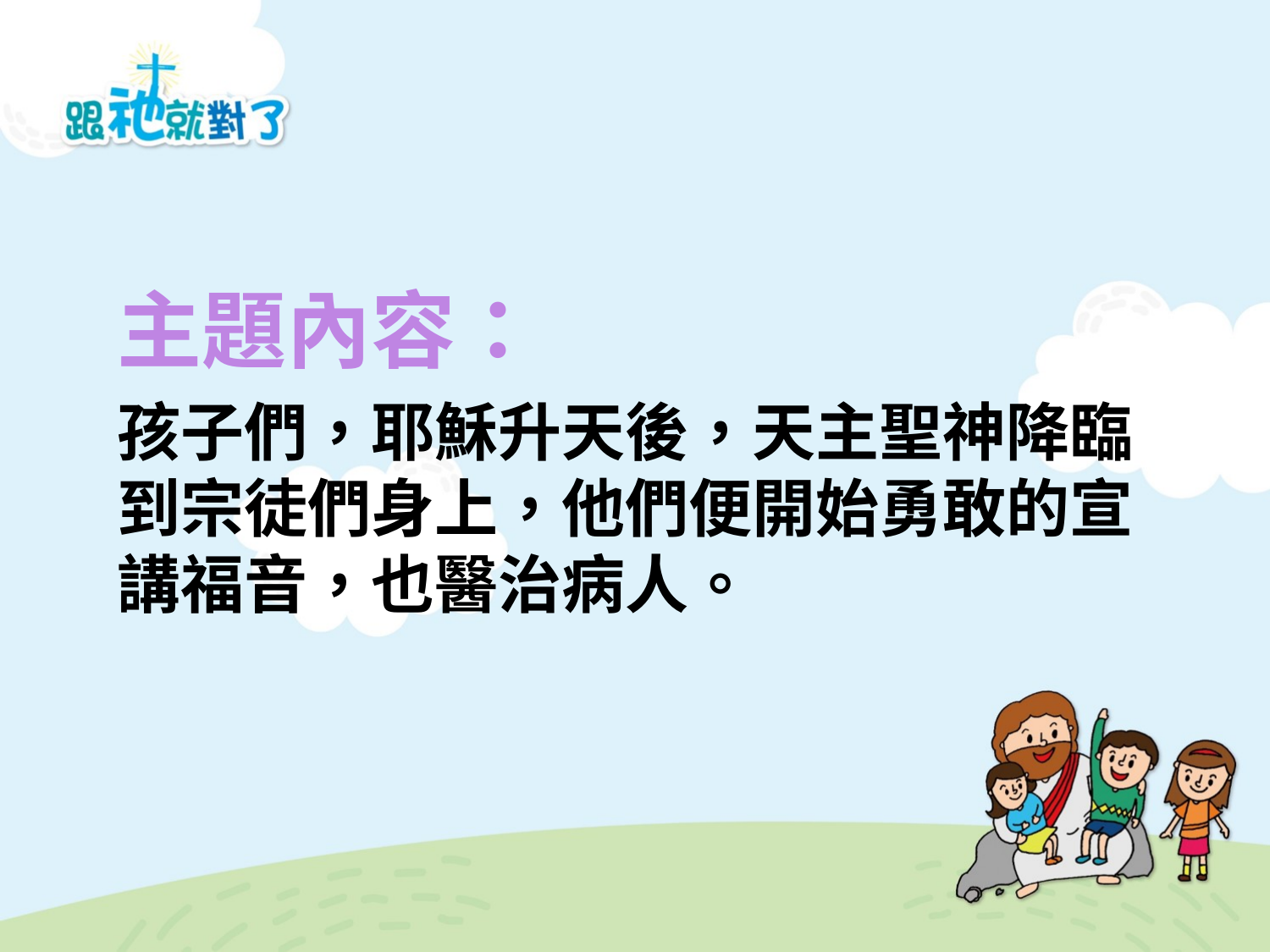

主題內容：
孩子們，耶穌升天後，天主聖神降臨到宗徒們身上，他們便開始勇敢的宣講福音，也醫治病人。